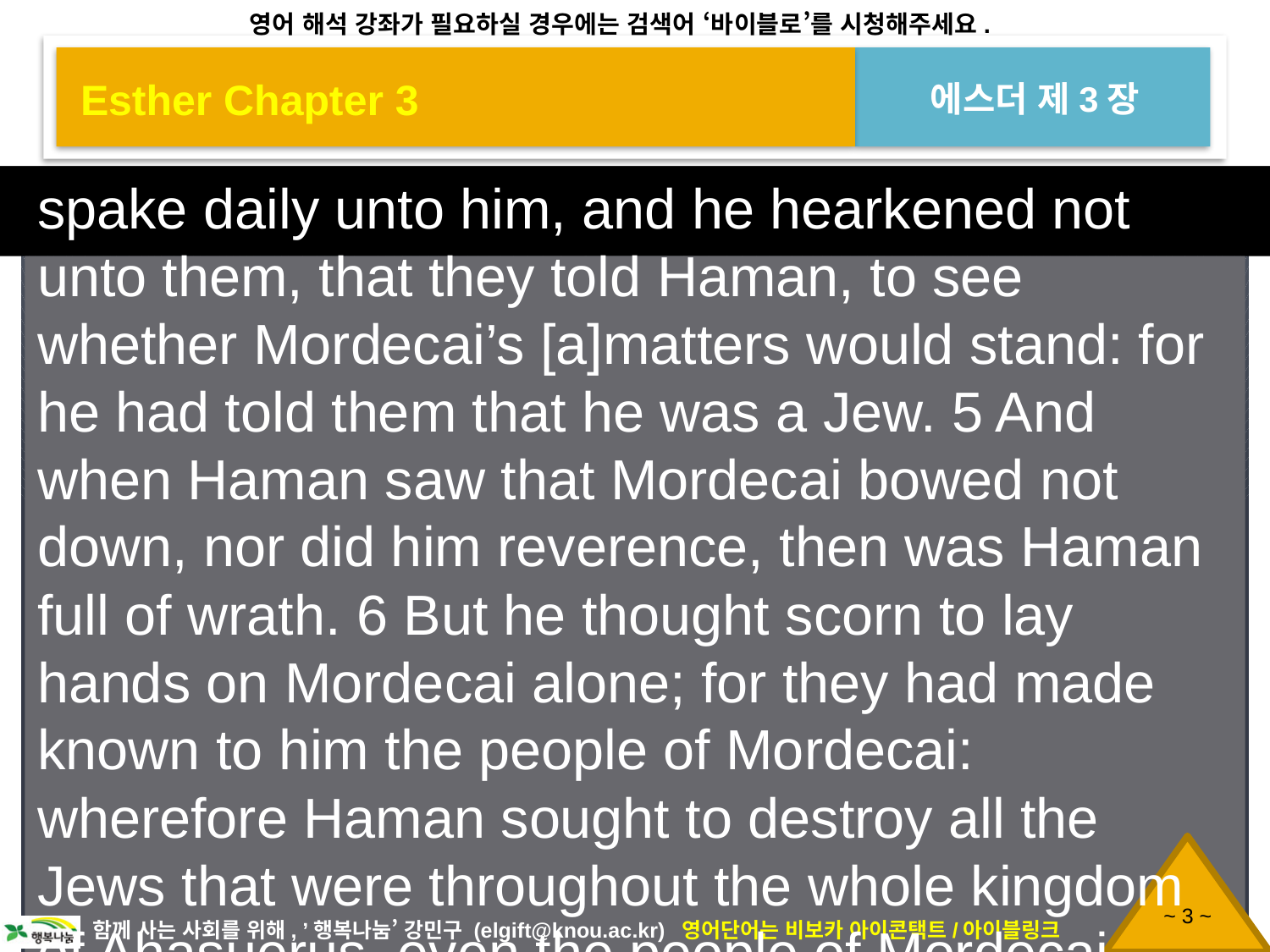

Esther Chapter 3
에스더 제3장
spake daily unto him, and he hearkened not unto them, that they told Haman, to see whether Mordecai’s [a]matters would stand: for he had told them that he was a Jew. 5 And when Haman saw that Mordecai bowed not down, nor did him reverence, then was Haman full of wrath. 6 But he thought scorn to lay hands on Mordecai alone; for they had made known to him the people of Mordecai: wherefore Haman sought to destroy all the Jews that were throughout the whole kingdom of Ahasuerus, even the people of Mordecai.